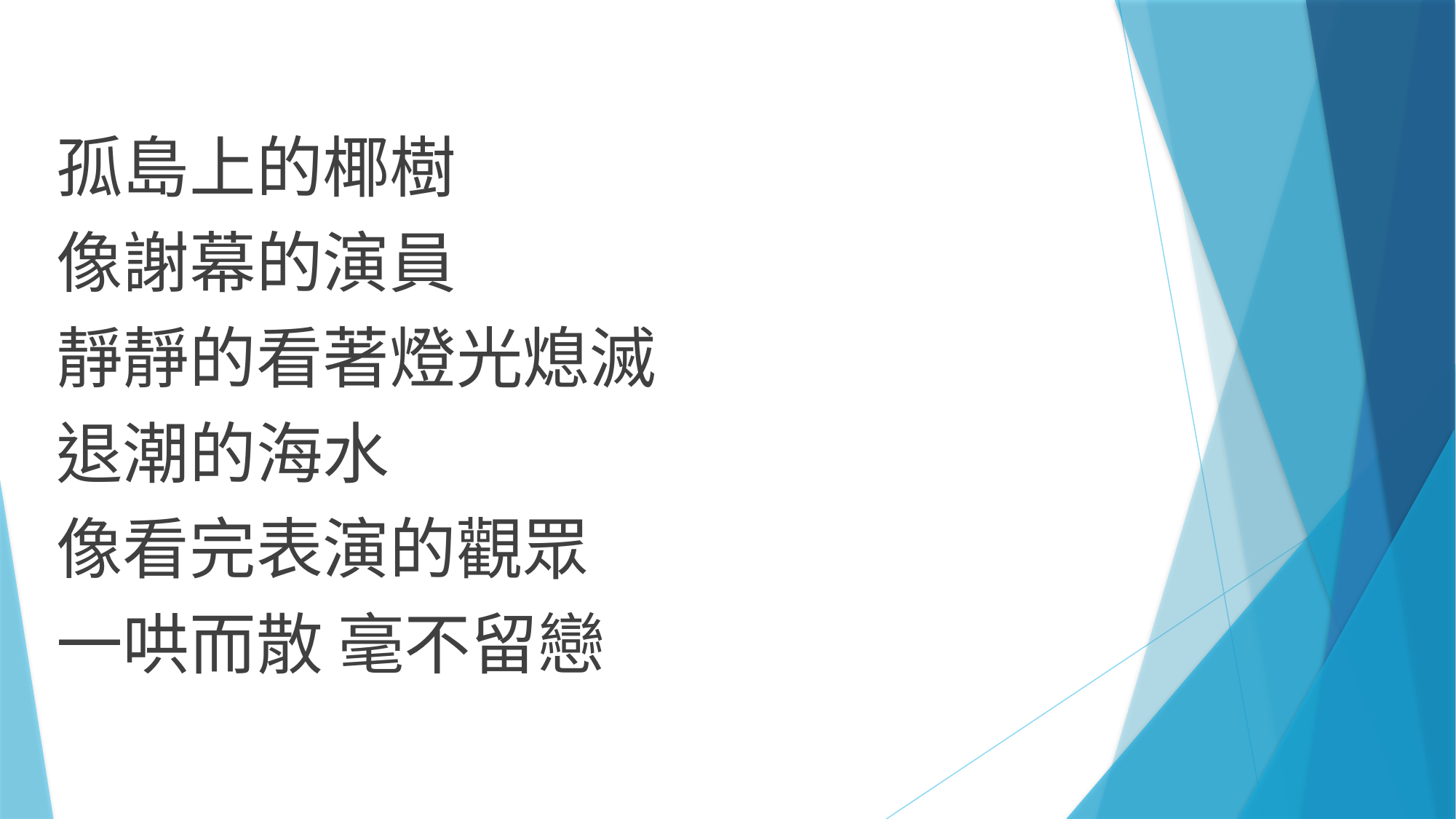

孤島上的椰樹
像謝幕的演員
靜靜的看著燈光熄滅
退潮的海水
像看完表演的觀眾
一哄而散 毫不留戀